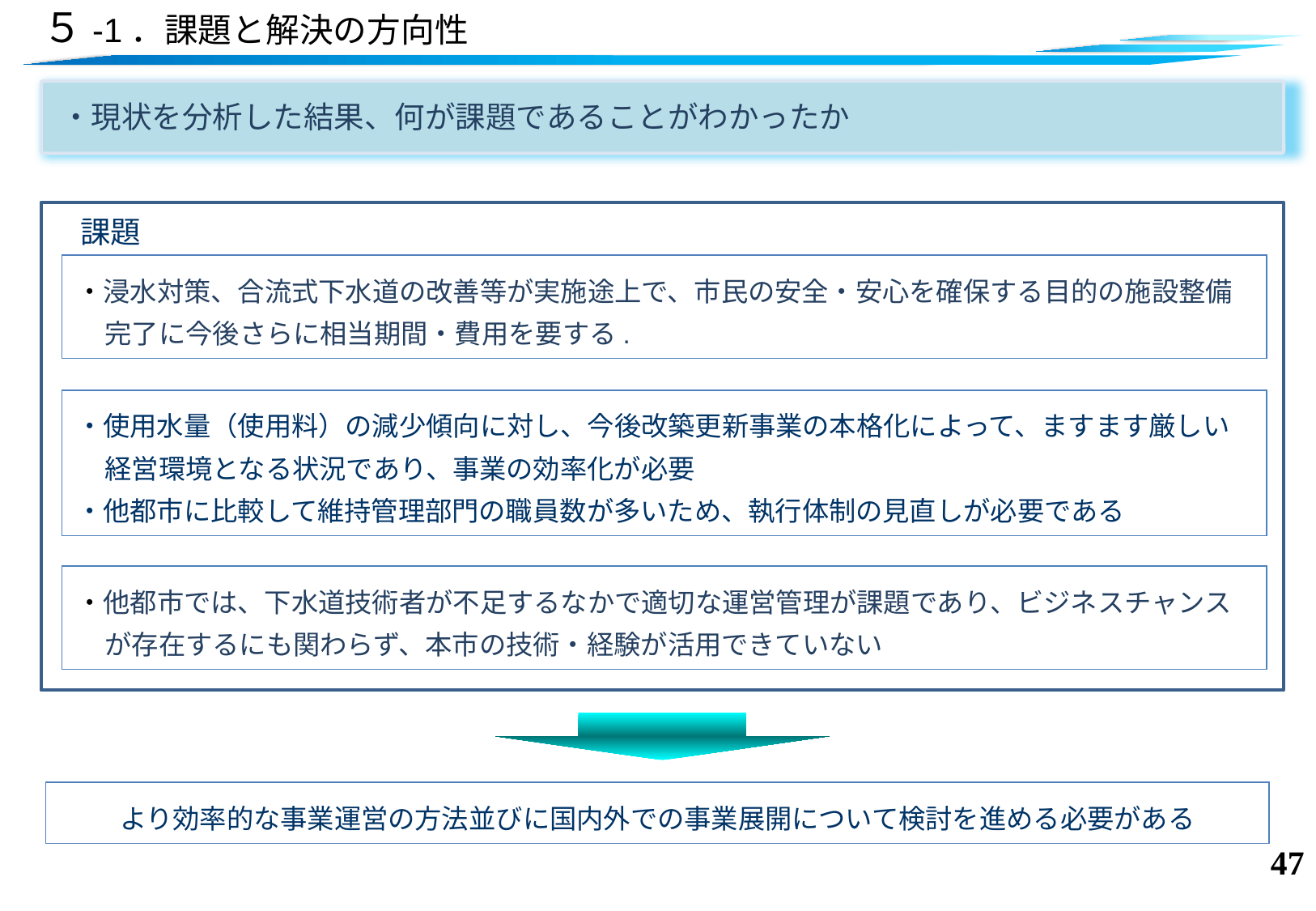

# ５-1．課題と解決の方向性

・現状を分析した結果、何が課題であることがわかったか

課題
・浸水対策、合流式下水道の改善等が実施途上で、市民の安全・安心を確保する目的の施設整備完了に今後さらに相当期間・費用を要する.
・使用水量（使用料）の減少傾向に対し、今後改築更新事業の本格化によって、ますます厳しい経営環境となる状況であり、事業の効率化が必要
・他都市に比較して維持管理部門の職員数が多いため、執行体制の見直しが必要である
・他都市では、下水道技術者が不足するなかで適切な運営管理が課題であり、ビジネスチャンスが存在するにも関わらず、本市の技術・経験が活用できていない

より効率的な事業運営の方法並びに国内外での事業展開について検討を進める必要がある
47